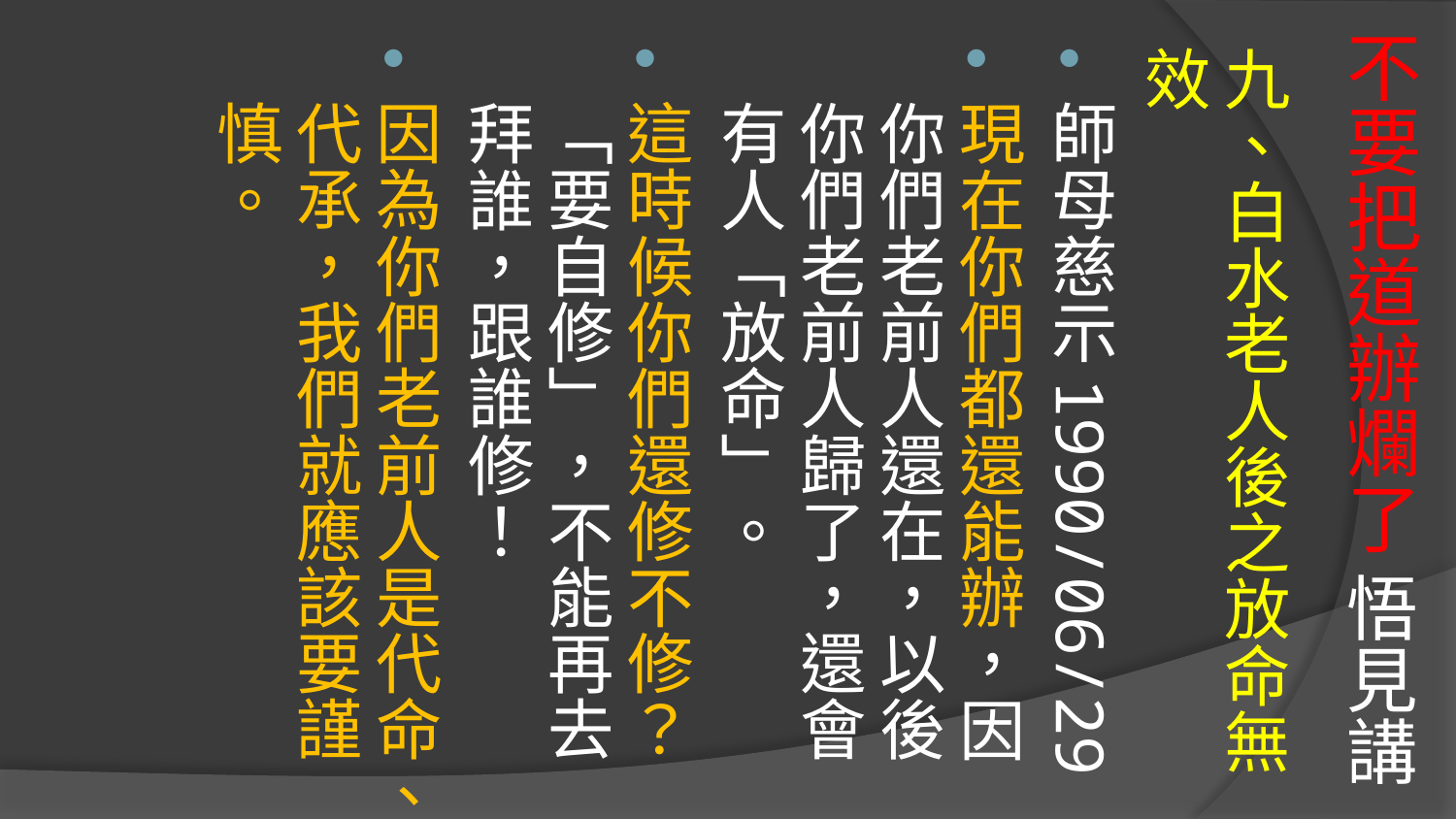

# 不要把道辦爛了 悟見講
九、白水老人後之放命無效
師母慈示1990/06/29
現在你們都還能辦，因你們老前人還在，以後你們老前人歸了，還會有人「放命」。
這時候你們還修不修？「要自修」，不能再去拜誰，跟誰修！
因為你們老前人是代命、代承，我們就應該要謹慎。